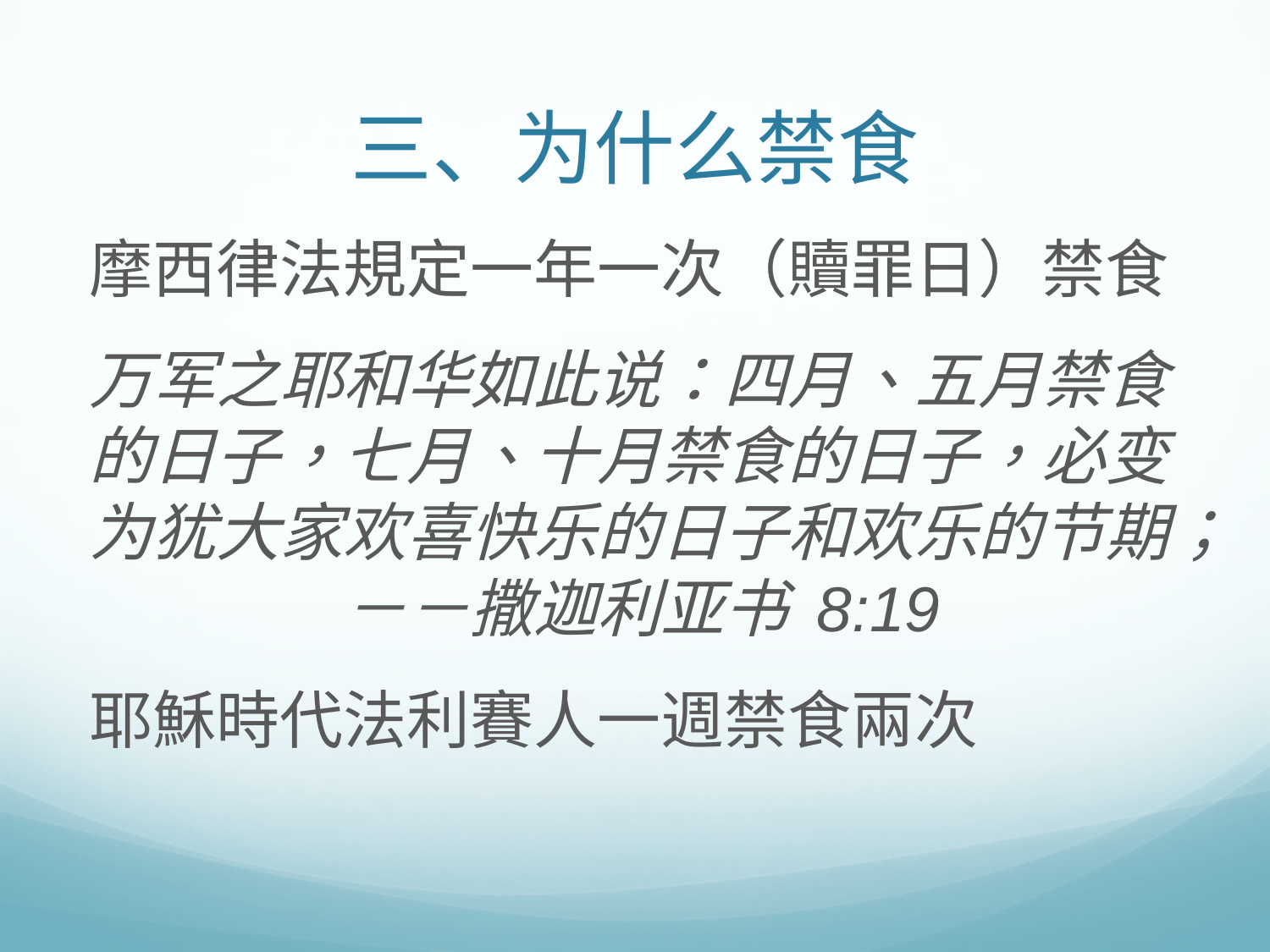

# 三、为什么禁食
摩西律法規定一年一次（贖罪日）禁食
万军之耶和华如此说：四月、五月禁食的日子，七月、十月禁食的日子，必变为犹大家欢喜快乐的日子和欢乐的节期；		－－撒迦利亚书 8:19
耶穌時代法利賽人一週禁食兩次